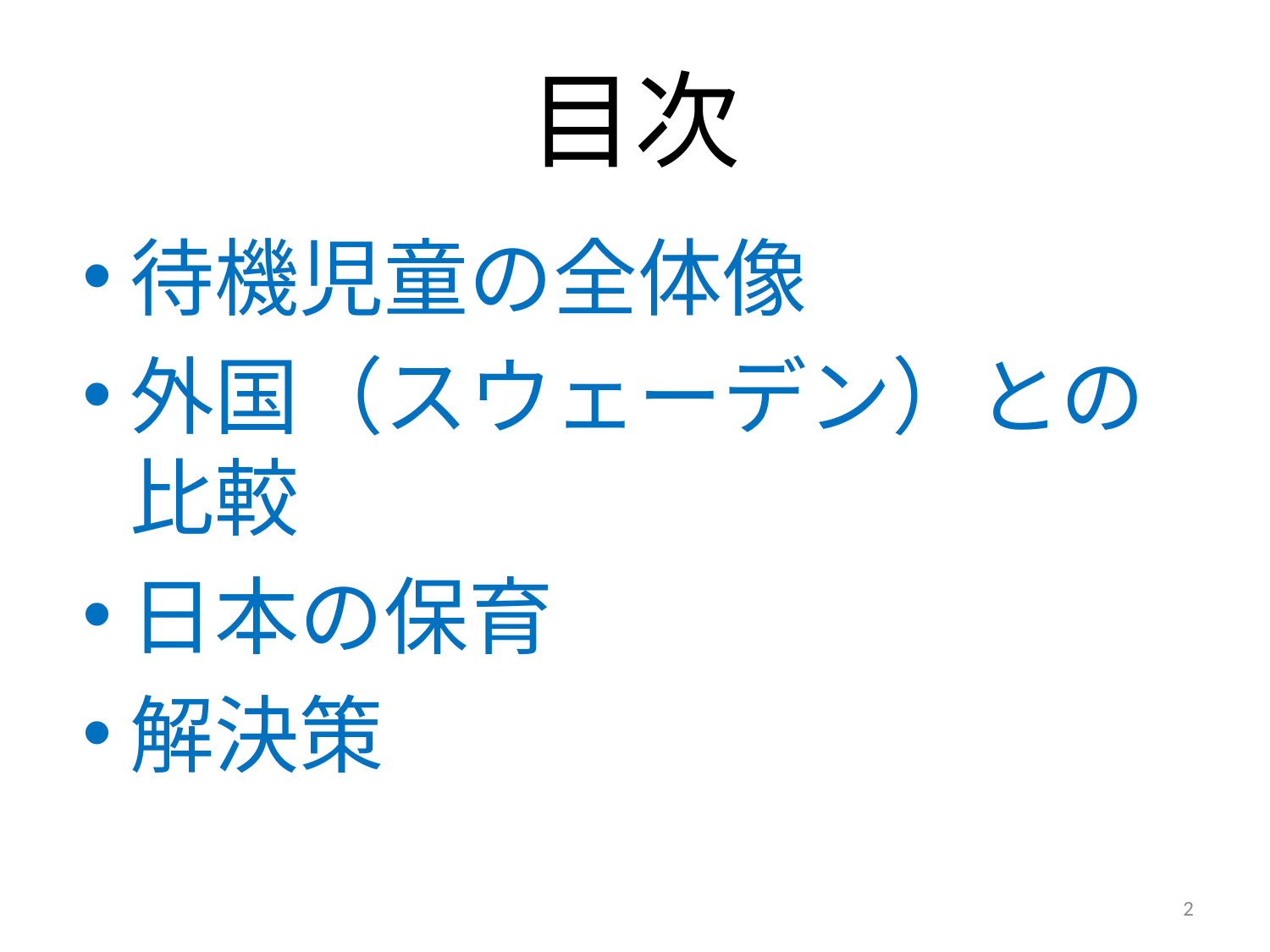

# 目次
待機児童の全体像
外国（スウェーデン）との比較
日本の保育
解決策

2